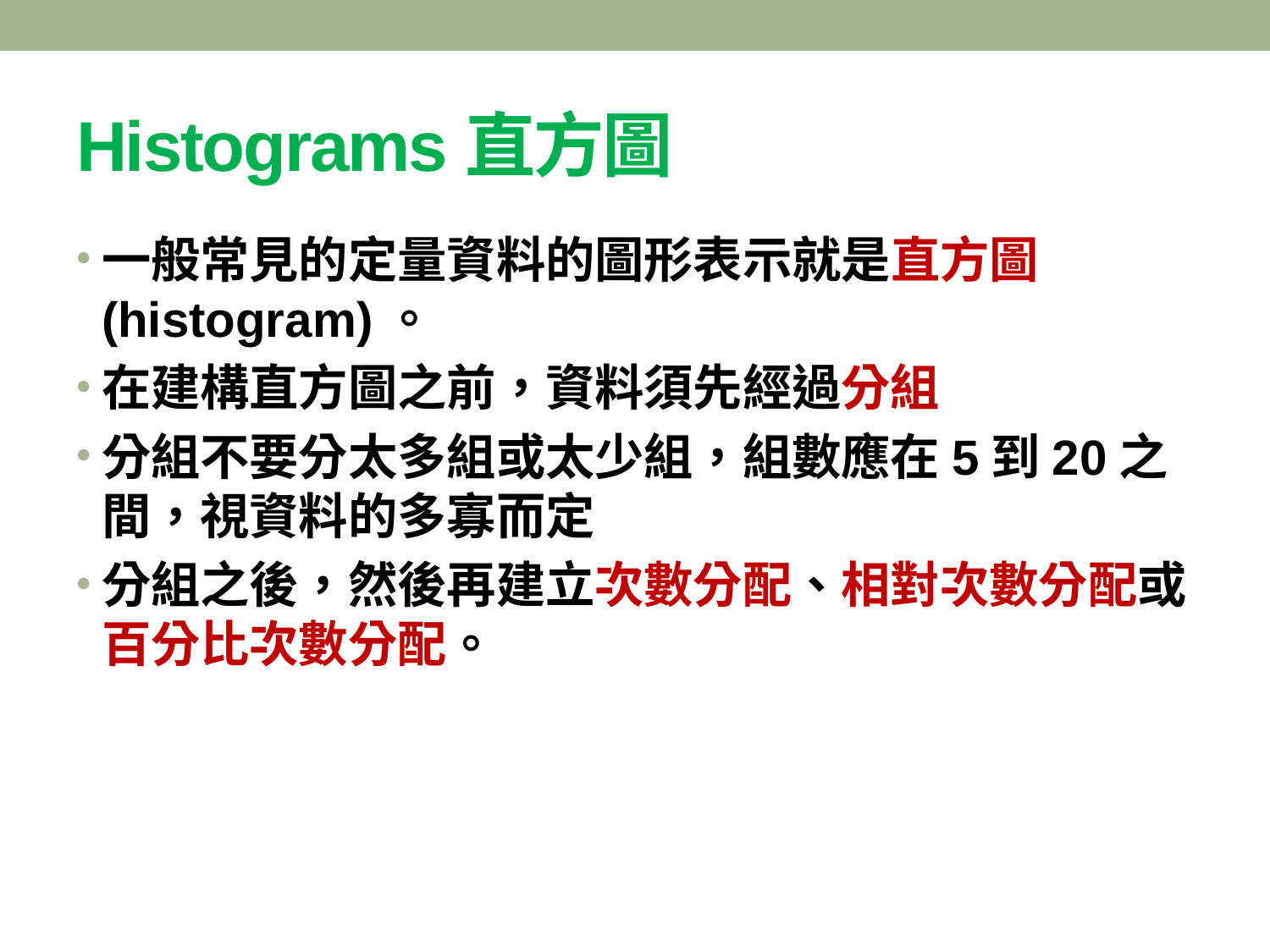

# Histograms直方圖
一般常見的定量資料的圖形表示就是直方圖 (histogram)。
在建構直方圖之前，資料須先經過分組
分組不要分太多組或太少組，組數應在5到20之間，視資料的多寡而定
分組之後，然後再建立次數分配、相對次數分配或百分比次數分配。